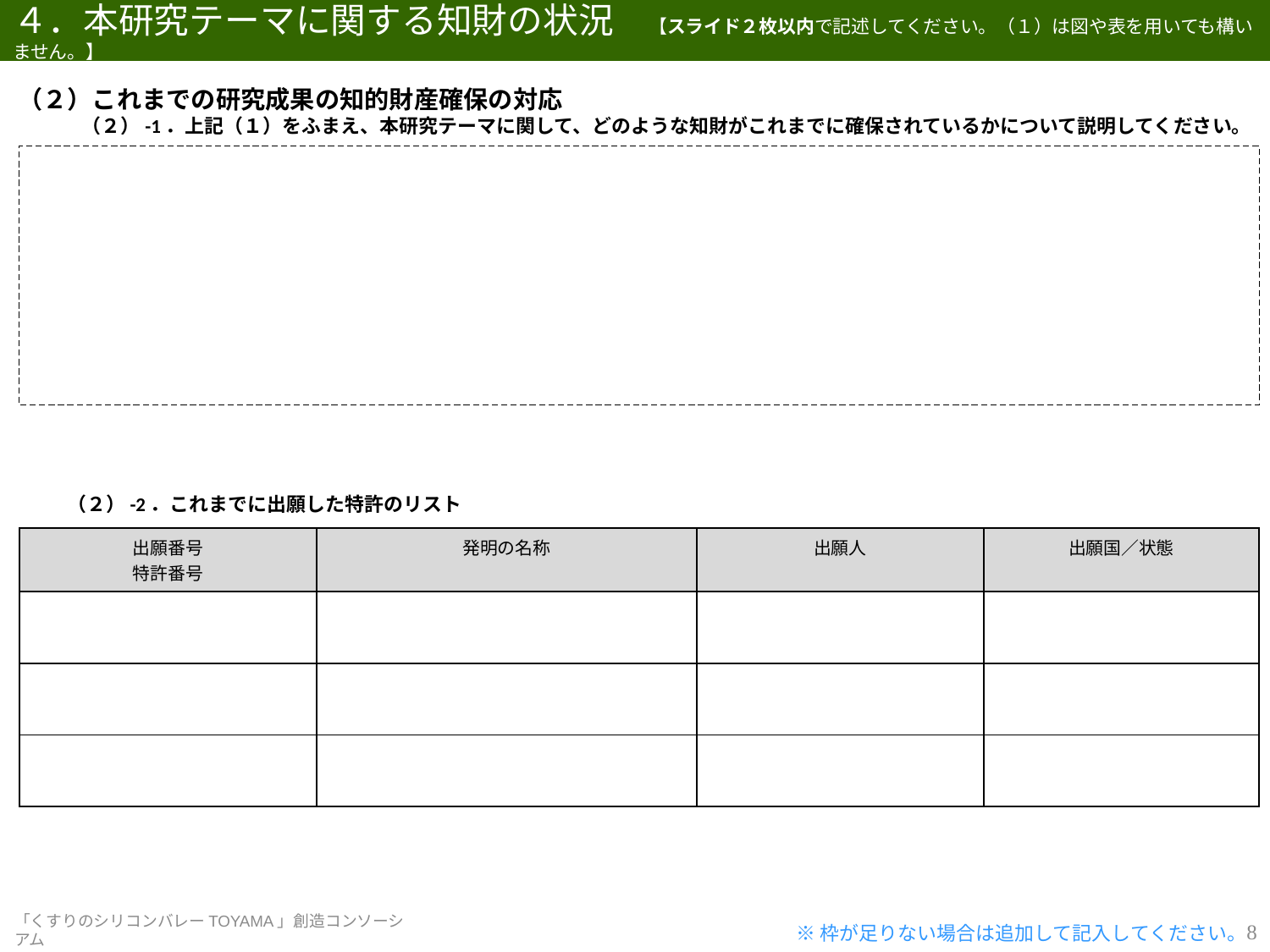

# ４．本研究テーマに関する知財の状況　【スライド２枚以内で記述してください。（１）は図や表を用いても構いません。】
（２）これまでの研究成果の知的財産確保の対応
　　（２）-1．上記（１）をふまえ、本研究テーマに関して、どのような知財がこれまでに確保されているかについて説明してください。

（２）-2．これまでに出願した特許のリスト
| 出願番号 特許番号 | 発明の名称 | 出願人 | 出願国／状態 |
| --- | --- | --- | --- |
|  |  |  |  |
|  |  |  |  |
|  |  |  |  |
※枠が足りない場合は追加して記入してください。
8
「くすりのシリコンバレーTOYAMA」創造コンソーシアム